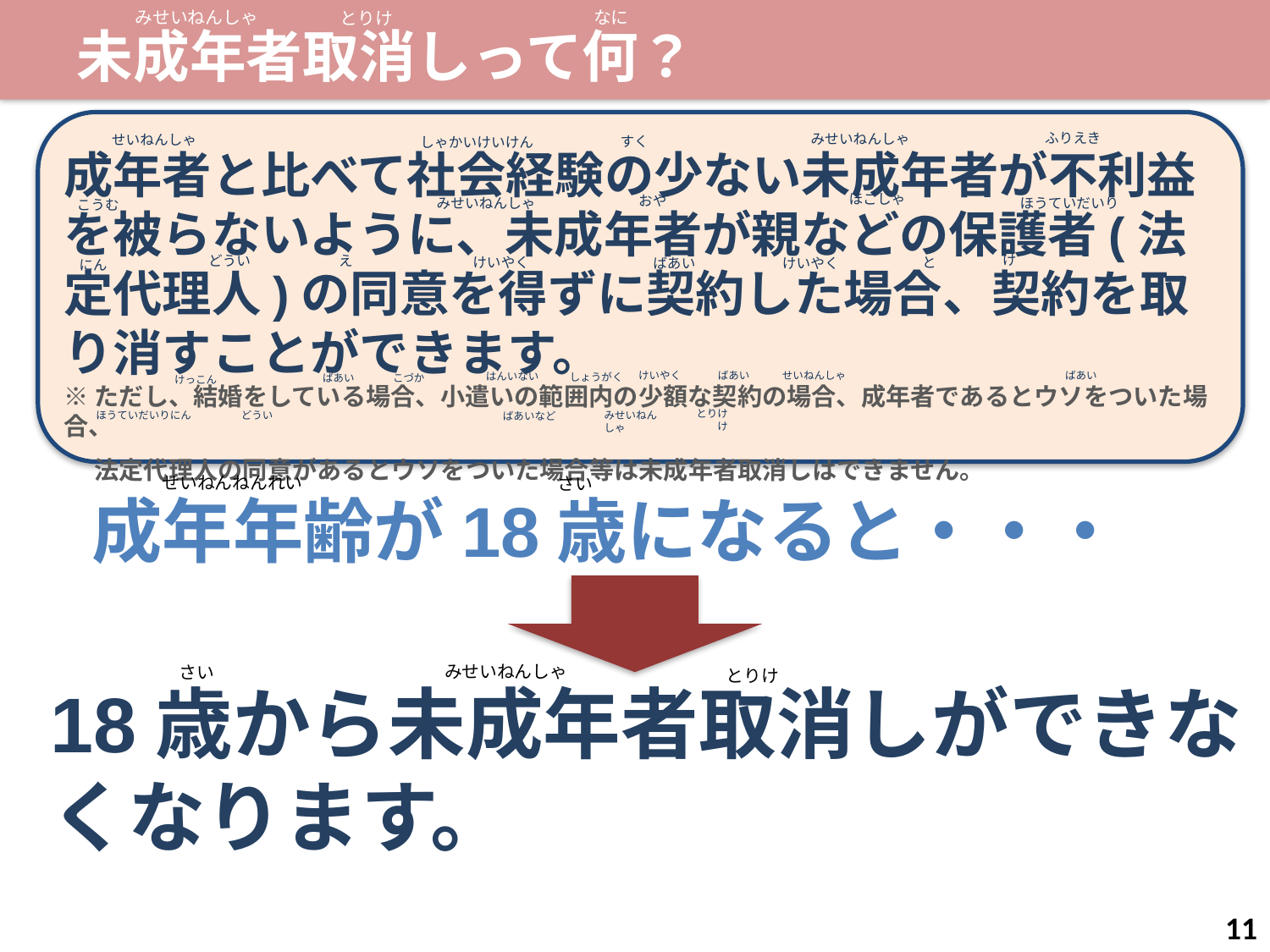

みせいねんしゃ
なに
とりけ
未成年者取消しって何？

成年者と比べて社会経験の少ない未成年者が不利益を被らないように、未成年者が親などの保護者(法定代理人)の同意を得ずに契約した場合、契約を取り消すことができます。
※ただし、結婚をしている場合、小遣いの範囲内の少額な契約の場合、成年者であるとウソをついた場合、
　 法定代理人の同意があるとウソをついた場合等は未成年者取消しはできません。
ふりえき
みせいねんしゃ
せいねんしゃ
すく
しゃかいけいけん
ほごしゃ
おや
ほうていだいり
みせいねんしゃ
こうむ
け
どうい
え
と
けいやく
ばあい
けいやく
にん
けいやく
ばあい
せいねんしゃ
ばあい
はんいない
しょうがく
ばあい
こづか
けっこん
とりけ　　　　　け
みせいねんしゃ
どうい
ほうていだいりにん
ばあいなど
せいねんねんれい
さい
成年年齢が18歳になると・・・

みせいねんしゃ
さい
とりけ

18歳から未成年者取消しができなくなります。
11